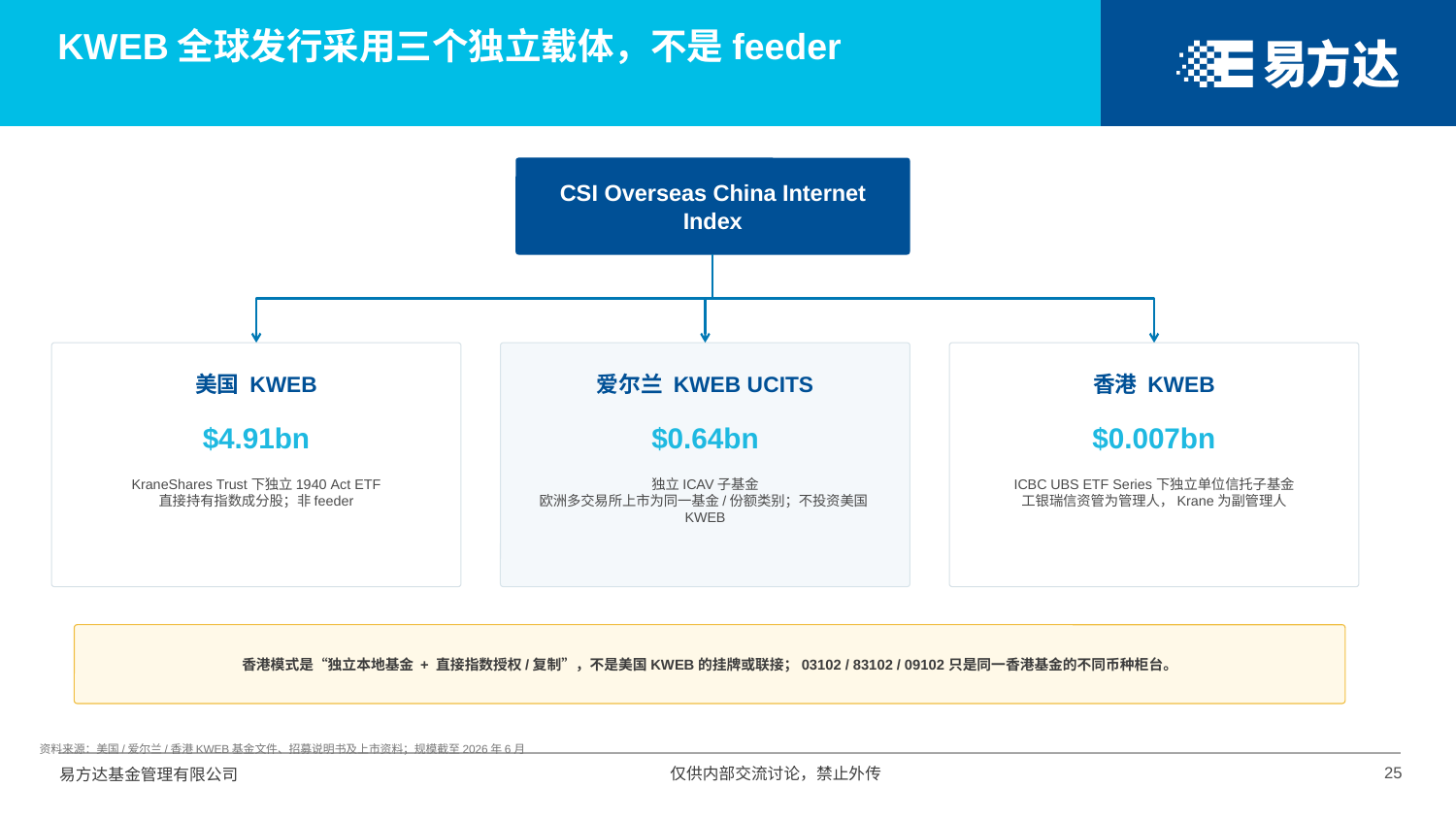

KWEB全球发行采用三个独立载体，不是feeder

CSI Overseas China Internet Index

美国 KWEB
爱尔兰 KWEB UCITS
香港 KWEB
$4.91bn
$0.64bn
$0.007bn
KraneShares Trust下独立1940 Act ETF
直接持有指数成分股；非feeder
独立ICAV子基金
欧洲多交易所上市为同一基金/份额类别；不投资美国KWEB
ICBC UBS ETF Series下独立单位信托子基金
工银瑞信资管为管理人，Krane为副管理人

香港模式是“独立本地基金 + 直接指数授权/复制”，不是美国KWEB的挂牌或联接；03102 / 83102 / 09102只是同一香港基金的不同币种柜台。
资料来源：美国/爱尔兰/香港KWEB基金文件、招募说明书及上市资料；规模截至2026年6月